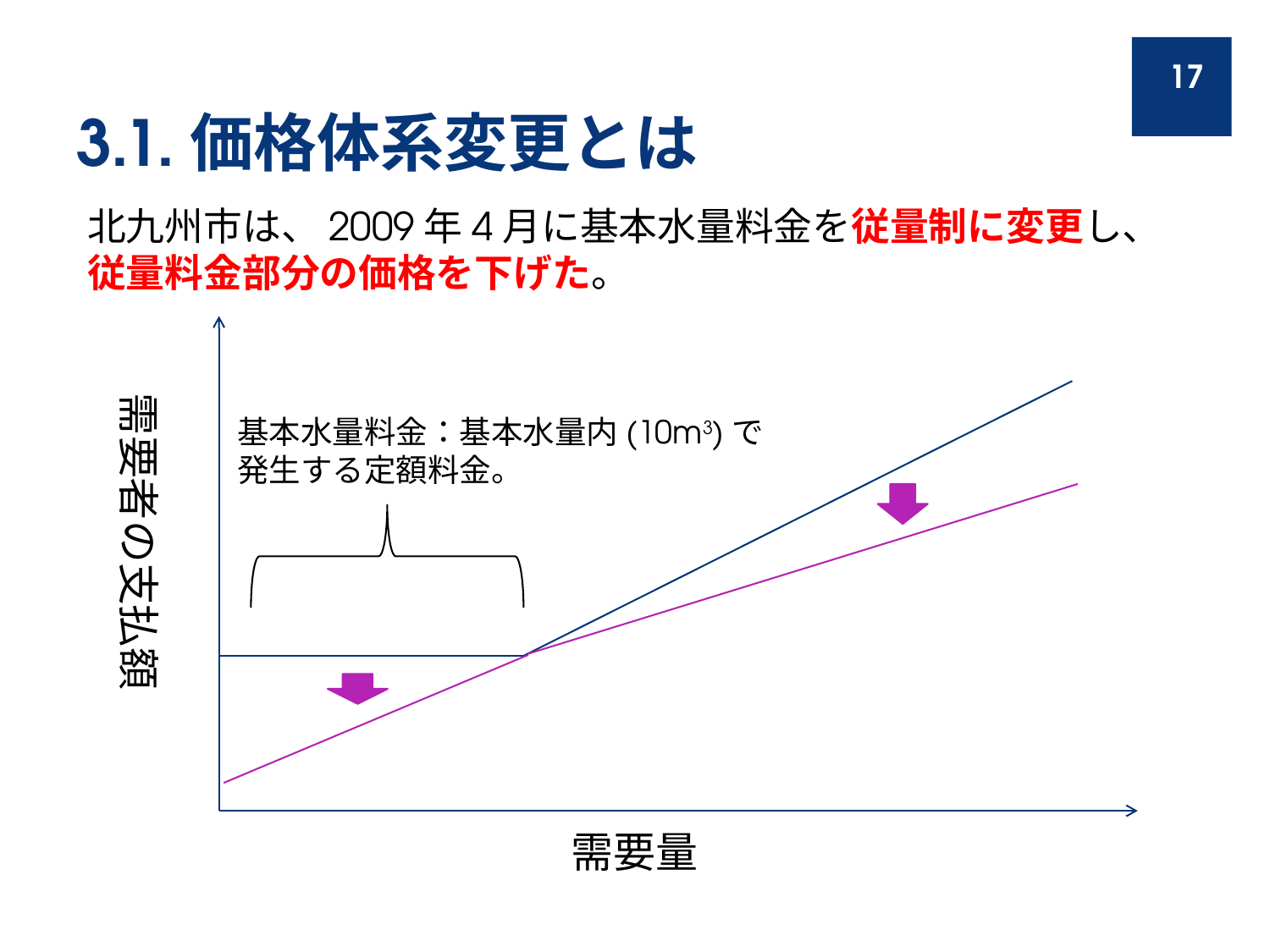

17
# 3.1.価格体系変更とは
北九州市は、2009年4月に基本水量料金を従量制に変更し、従量料金部分の価格を下げた。
需要者の支払額
需要量
基本水量料金：基本水量内(10m3)で発生する定額料金。